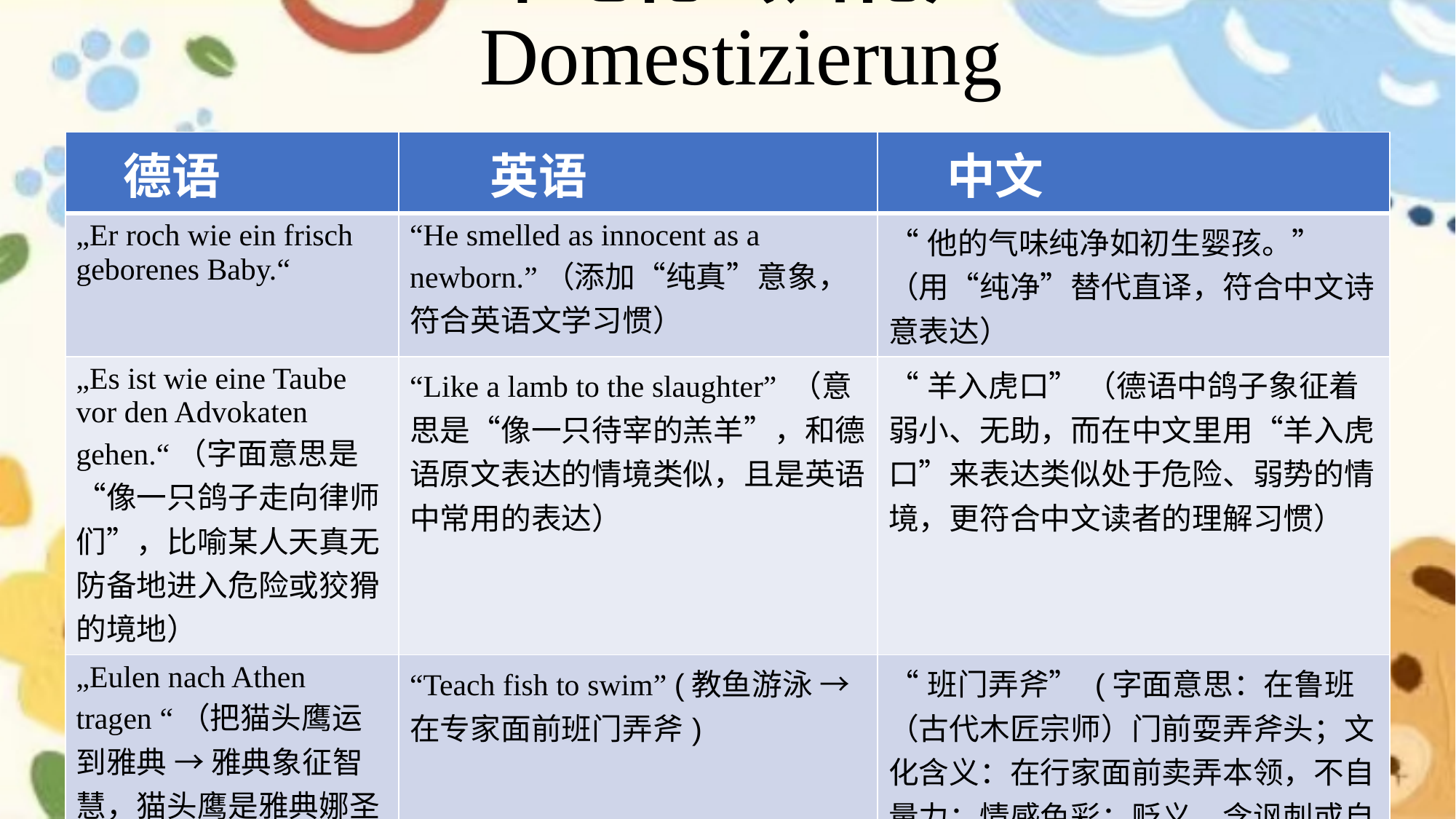

# 本地化（归化） Domestizierung
| 德语 | 英语 | 中文 |
| --- | --- | --- |
| „Er roch wie ein frisch geborenes Baby.“ | “He smelled as innocent as a newborn.”（添加“纯真”意象，符合英语文学习惯） | “他的气味纯净如初生婴孩。” （用“纯净”替代直译，符合中文诗意表达） |
| „Es ist wie eine Taube vor den Advokaten gehen.“（字面意思是“像一只鸽子走向律师们”，比喻某人天真无防备地进入危险或狡猾的境地） | “Like a lamb to the slaughter” （意思是“像一只待宰的羔羊”，和德语原文表达的情境类似，且是英语中常用的表达） | “羊入虎口” （德语中鸽子象征着弱小、无助，而在中文里用“羊入虎口”来表达类似处于危险、弱势的情境，更符合中文读者的理解习惯） |
| „Eulen nach Athen tragen “（把猫头鹰运到雅典 → 雅典象征智慧，猫头鹰是雅典娜圣鸟，类比"多余/卖弄"） | “Teach fish to swim” (教鱼游泳 → 在专家面前班门弄斧) | “班门弄斧” (字面意思：在鲁班（古代木匠宗师）门前耍弄斧头；文化含义：在行家面前卖弄本领，不自量力；情感色彩：贬义，含讽刺或自嘲) |